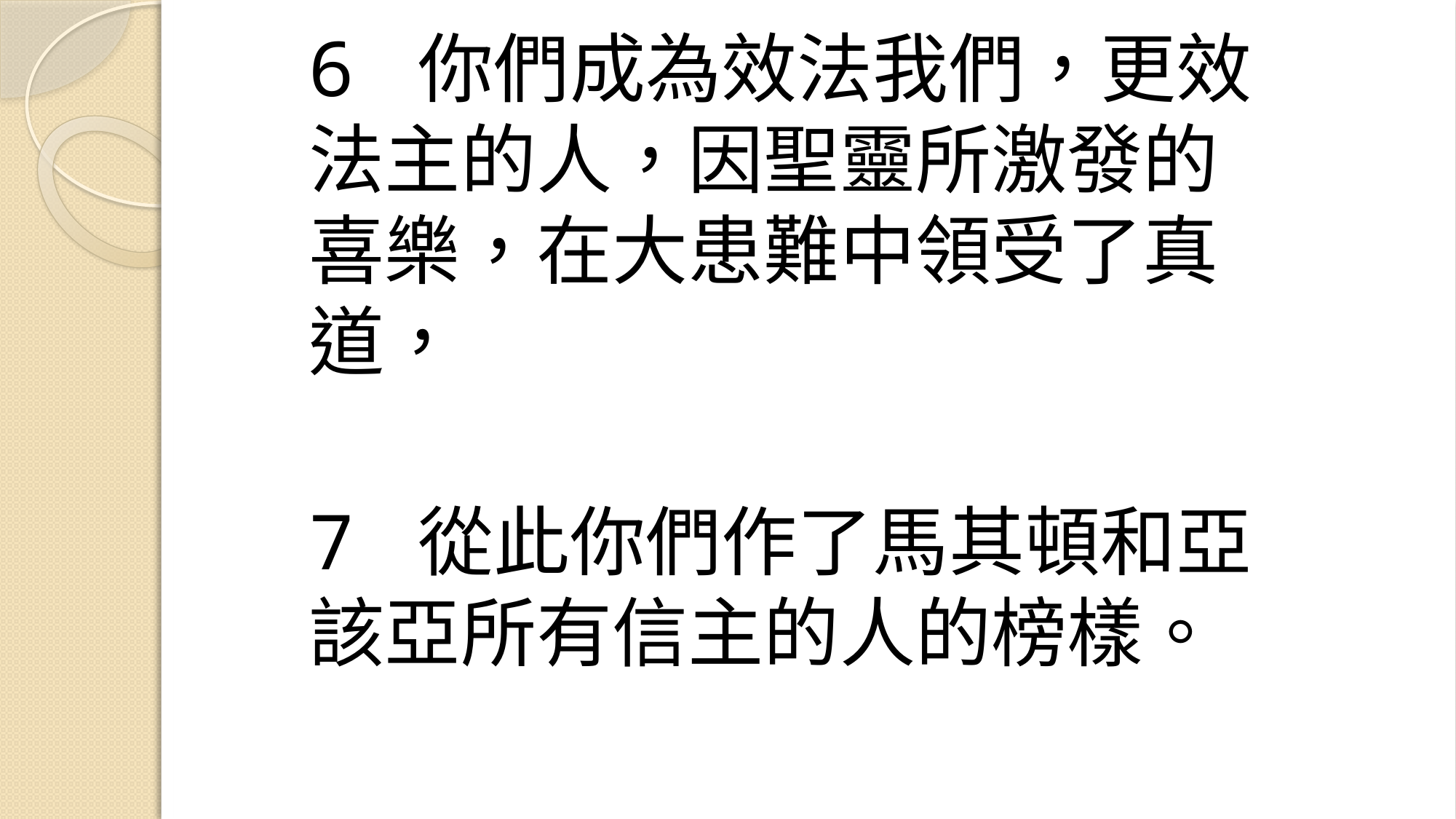

6 你們成為效法我們，更效法主的人，因聖靈所激發的喜樂，在大患難中領受了真道，

7 從此你們作了馬其頓和亞該亞所有信主的人的榜樣。